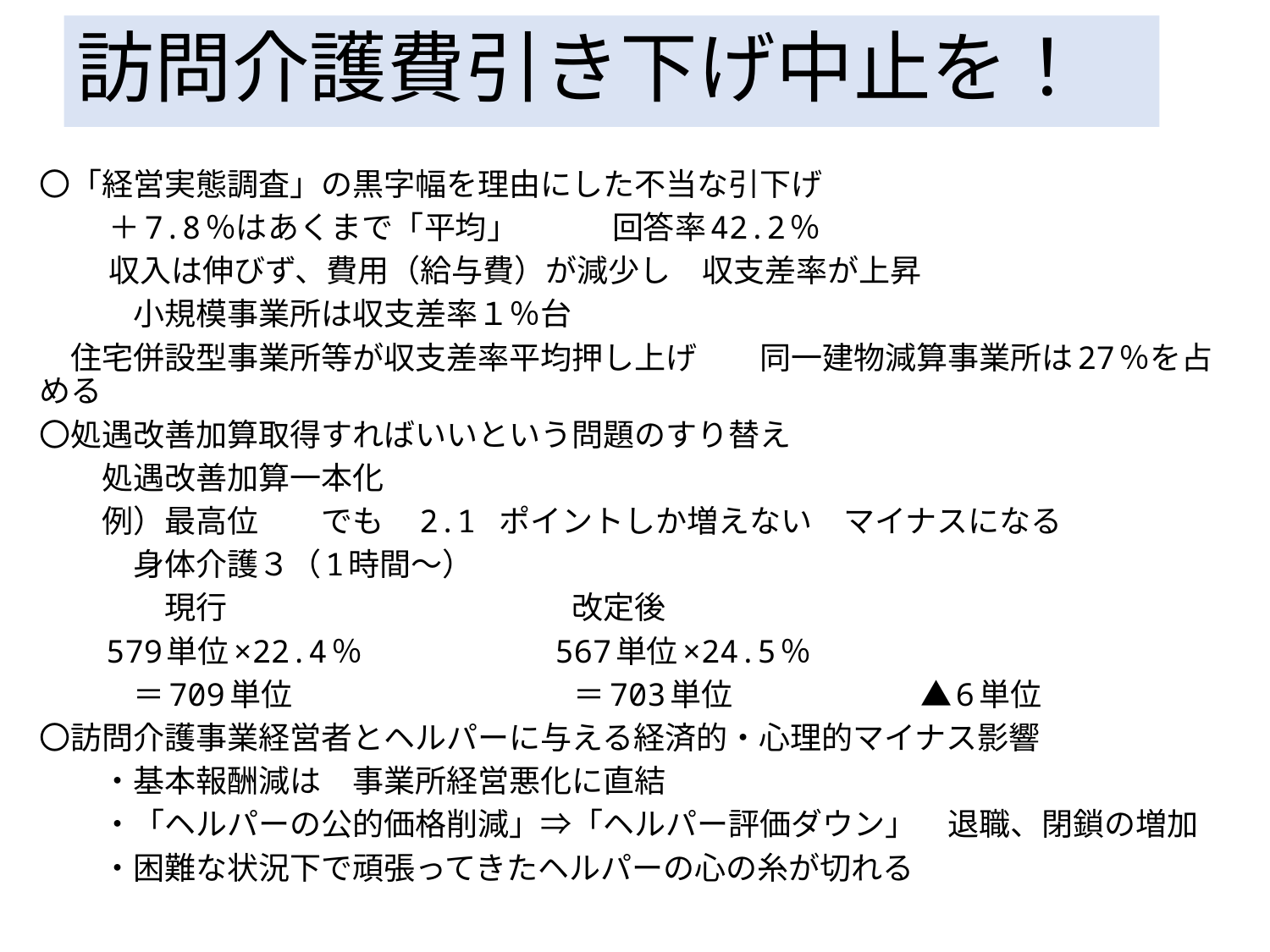

# 訪問介護費引き下げ中止を！
〇「経営実態調査」の黒字幅を理由にした不当な引下げ
　　 ＋7.8％はあくまで「平均」　　　回答率42.2％
　　 収入は伸びず、費用（給与費）が減少し　収支差率が上昇
　　　小規模事業所は収支差率１％台
　住宅併設型事業所等が収支差率平均押し上げ　　同一建物減算事業所は27％を占める
〇処遇改善加算取得すればいいという問題のすり替え
　　処遇改善加算一本化
　　例）最高位　　でも　2.1 ポイントしか増えない　マイナスになる
　　　身体介護３（1時間～）
　　　　現行　　　　　　　　　　　改定後
　　579単位×22.4％　　　　　　567単位×24.5％
　　　＝709単位　　　　　　　　　＝703単位　　　　　　▲6単位
〇訪問介護事業経営者とヘルパーに与える経済的・心理的マイナス影響
　　・基本報酬減は　事業所経営悪化に直結
　　・「ヘルパーの公的価格削減」⇒「ヘルパー評価ダウン」　退職、閉鎖の増加
　　・困難な状況下で頑張ってきたヘルパーの心の糸が切れる